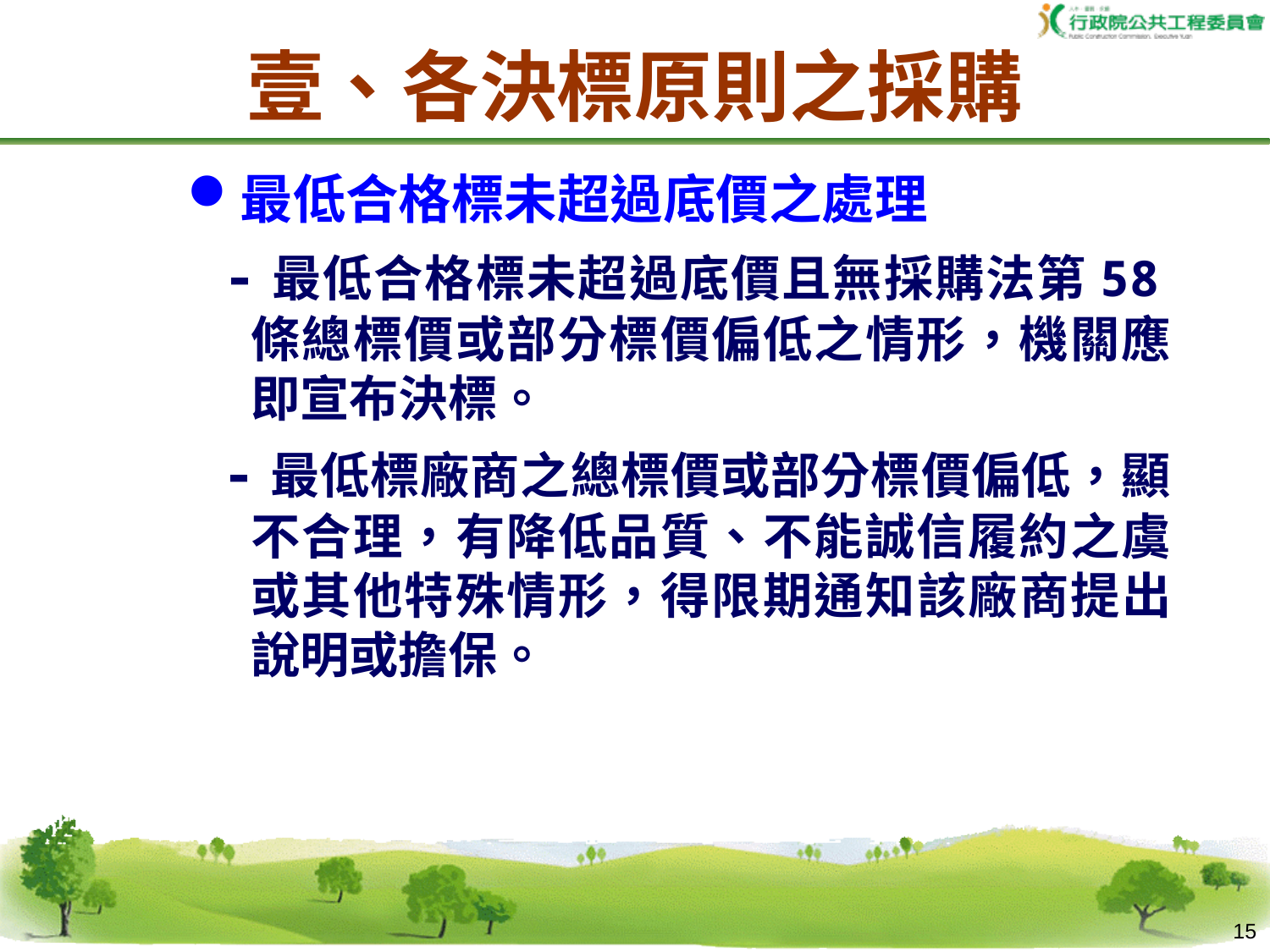

壹、各決標原則之採購
最低合格標未超過底價之處理
 -最低合格標未超過底價且無採購法第58條總標價或部分標價偏低之情形，機關應即宣布決標。
 -最低標廠商之總標價或部分標價偏低，顯不合理，有降低品質、不能誠信履約之虞或其他特殊情形，得限期通知該廠商提出說明或擔保。
15